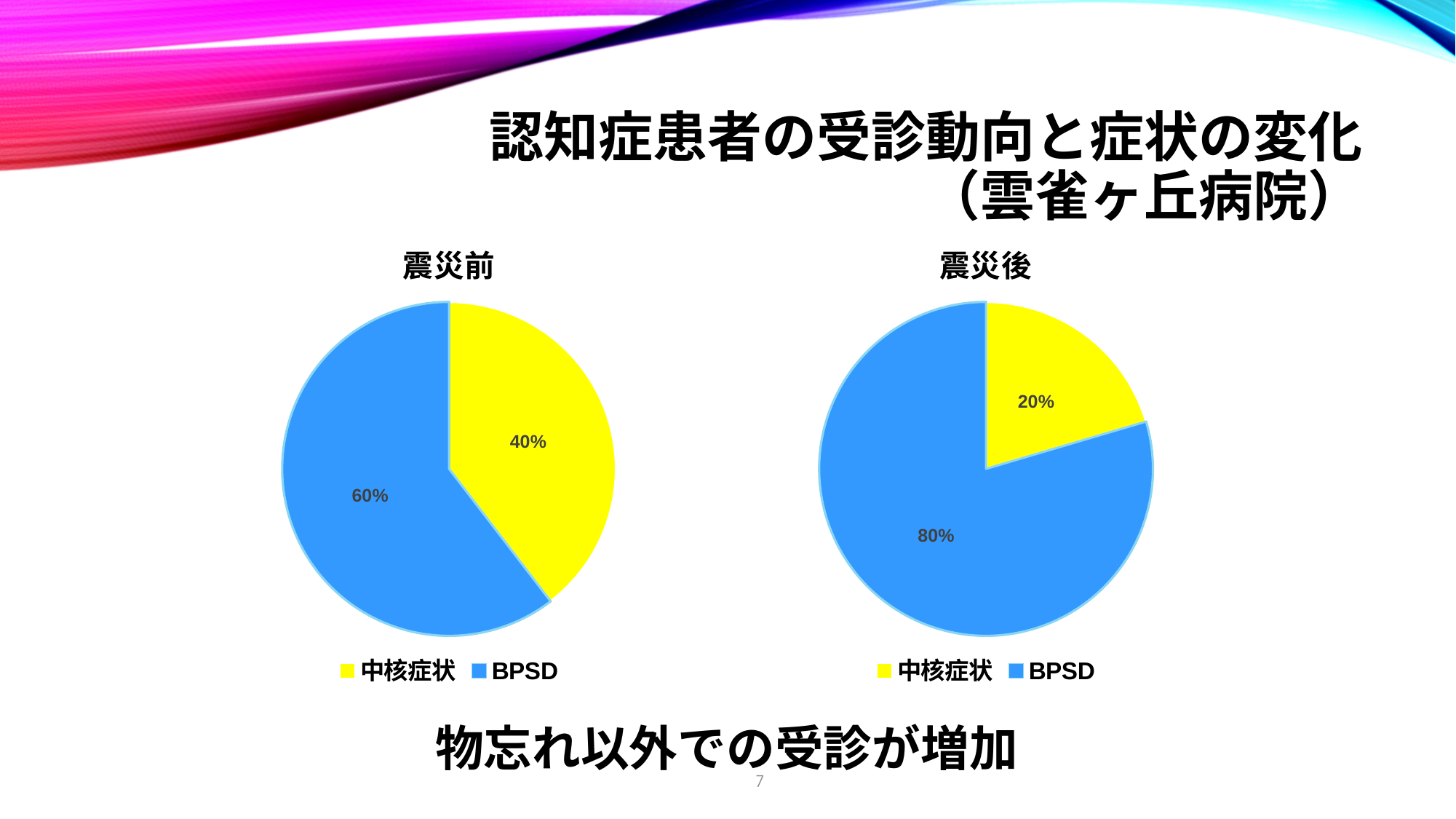

# 認知症患者の受診動向と症状の変化 （雲雀ヶ丘病院）

### Chart:

| Category | 震災前 |
|---|---|
| 中核症状 | 38.0 |
| BPSD | 58.0 |

### Chart:

| Category | 震災後 |
|---|---|
| 中核症状 | 48.0 |
| BPSD | 187.0 |
物忘れ以外での受診が増加
7